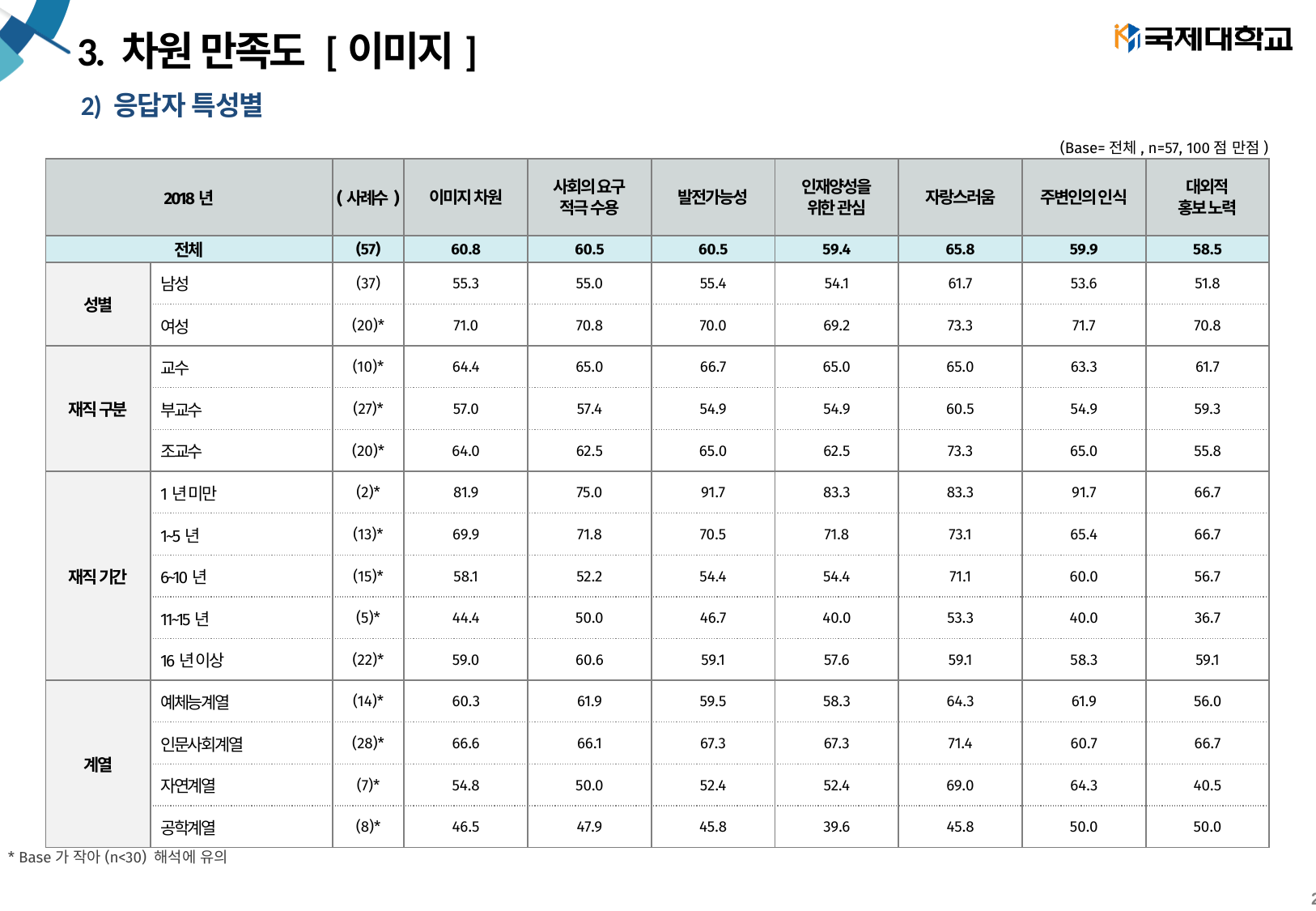

# 3. 차원 만족도 [이미지]
2) 응답자 특성별
(Base=전체, n=57, 100점 만점)
| 2018년 |  | (사례수) | 이미지 차원 | 사회의 요구 적극 수용 | 발전가능성 | 인재양성을 위한 관심 | 자랑스러움 | 주변인의 인식 | 대외적 홍보 노력 |
| --- | --- | --- | --- | --- | --- | --- | --- | --- | --- |
| 전체 |  | (57) | 60.8 | 60.5 | 60.5 | 59.4 | 65.8 | 59.9 | 58.5 |
| 성별 | 남성 | (37) | 55.3 | 55.0 | 55.4 | 54.1 | 61.7 | 53.6 | 51.8 |
|  | 여성 | (20)\* | 71.0 | 70.8 | 70.0 | 69.2 | 73.3 | 71.7 | 70.8 |
| 재직 구분 | 교수 | (10)\* | 64.4 | 65.0 | 66.7 | 65.0 | 65.0 | 63.3 | 61.7 |
|  | 부교수 | (27)\* | 57.0 | 57.4 | 54.9 | 54.9 | 60.5 | 54.9 | 59.3 |
|  | 조교수 | (20)\* | 64.0 | 62.5 | 65.0 | 62.5 | 73.3 | 65.0 | 55.8 |
| 재직 기간 | 1년 미만 | (2)\* | 81.9 | 75.0 | 91.7 | 83.3 | 83.3 | 91.7 | 66.7 |
|  | 1~5년 | (13)\* | 69.9 | 71.8 | 70.5 | 71.8 | 73.1 | 65.4 | 66.7 |
|  | 6~10년 | (15)\* | 58.1 | 52.2 | 54.4 | 54.4 | 71.1 | 60.0 | 56.7 |
|  | 11~15년 | (5)\* | 44.4 | 50.0 | 46.7 | 40.0 | 53.3 | 40.0 | 36.7 |
|  | 16년 이상 | (22)\* | 59.0 | 60.6 | 59.1 | 57.6 | 59.1 | 58.3 | 59.1 |
| 계열 | 예체능계열 | (14)\* | 60.3 | 61.9 | 59.5 | 58.3 | 64.3 | 61.9 | 56.0 |
|  | 인문사회계열 | (28)\* | 66.6 | 66.1 | 67.3 | 67.3 | 71.4 | 60.7 | 66.7 |
|  | 자연계열 | (7)\* | 54.8 | 50.0 | 52.4 | 52.4 | 69.0 | 64.3 | 40.5 |
|  | 공학계열 | (8)\* | 46.5 | 47.9 | 45.8 | 39.6 | 45.8 | 50.0 | 50.0 |
* Base가 작아(n<30) 해석에 유의